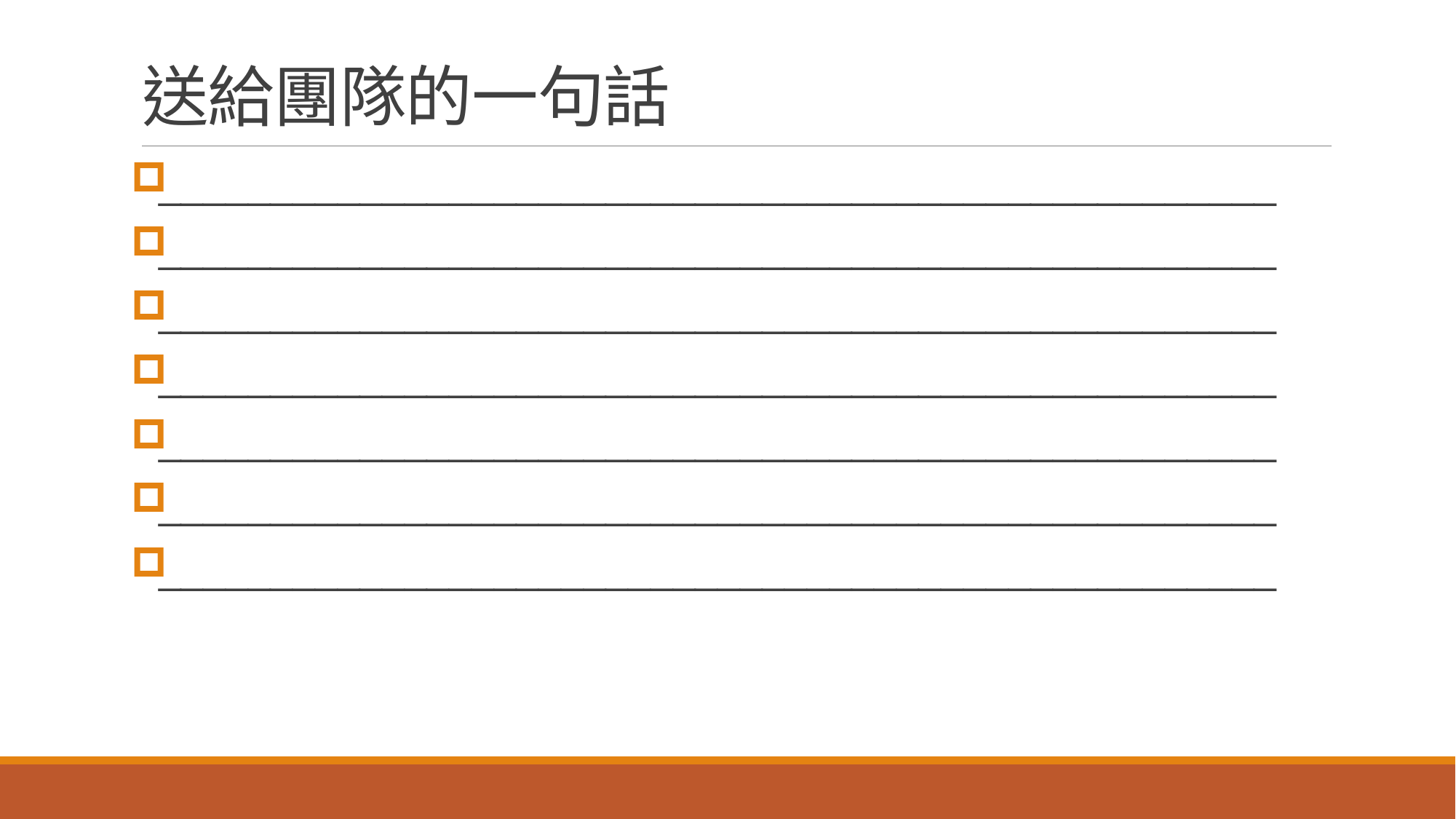

# 送給團隊的一句話
__________________________________________________
__________________________________________________
__________________________________________________
__________________________________________________
__________________________________________________
__________________________________________________
__________________________________________________